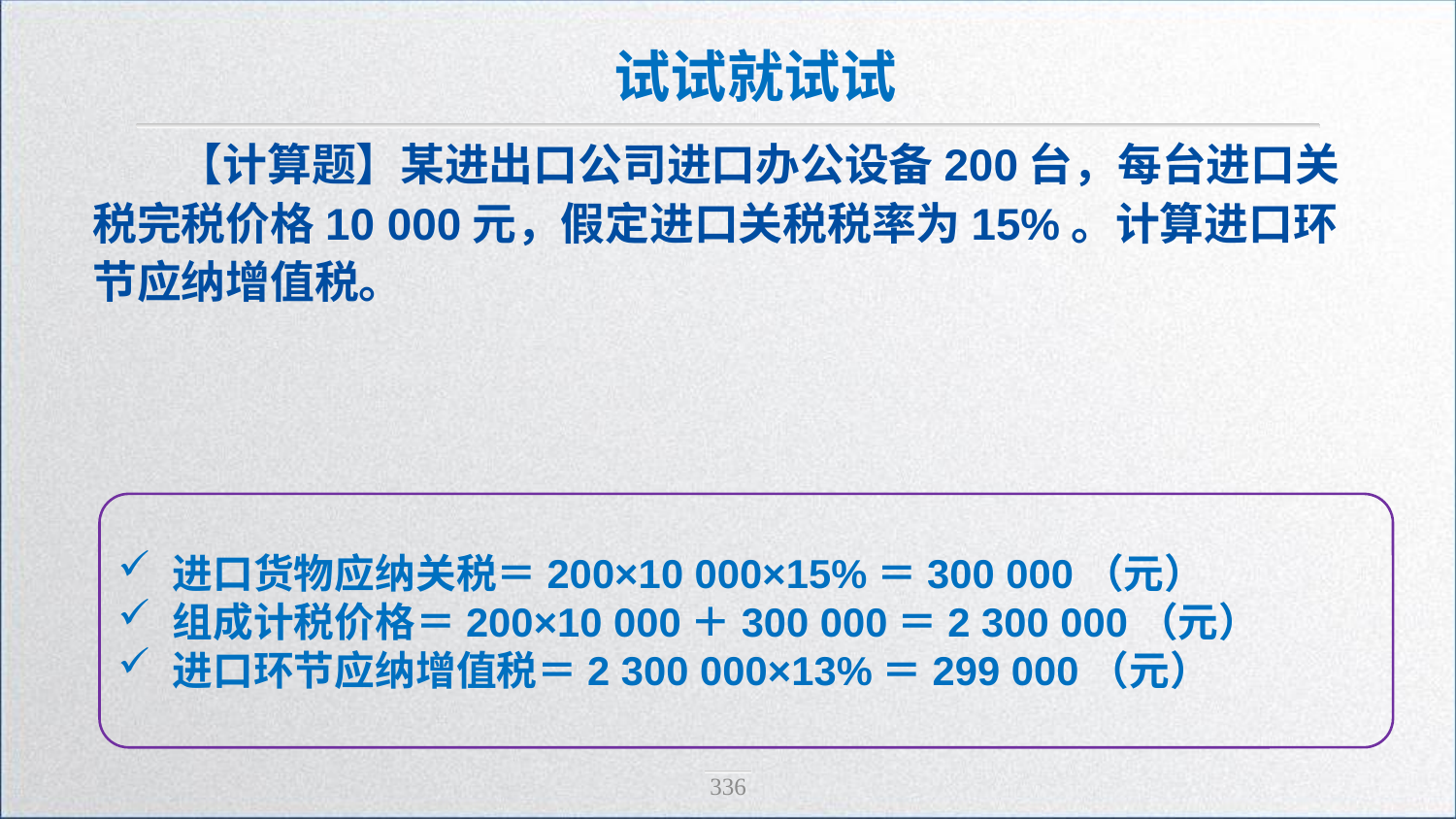

试试就试试
【计算题】某进出口公司进口办公设备200台，每台进口关税完税价格10 000元，假定进口关税税率为15%。计算进口环节应纳增值税。

进口货物应纳关税＝200×10 000×15%＝300 000（元）
组成计税价格＝200×10 000＋300 000＝2 300 000（元）
进口环节应纳增值税＝2 300 000×13%＝299 000（元）
336